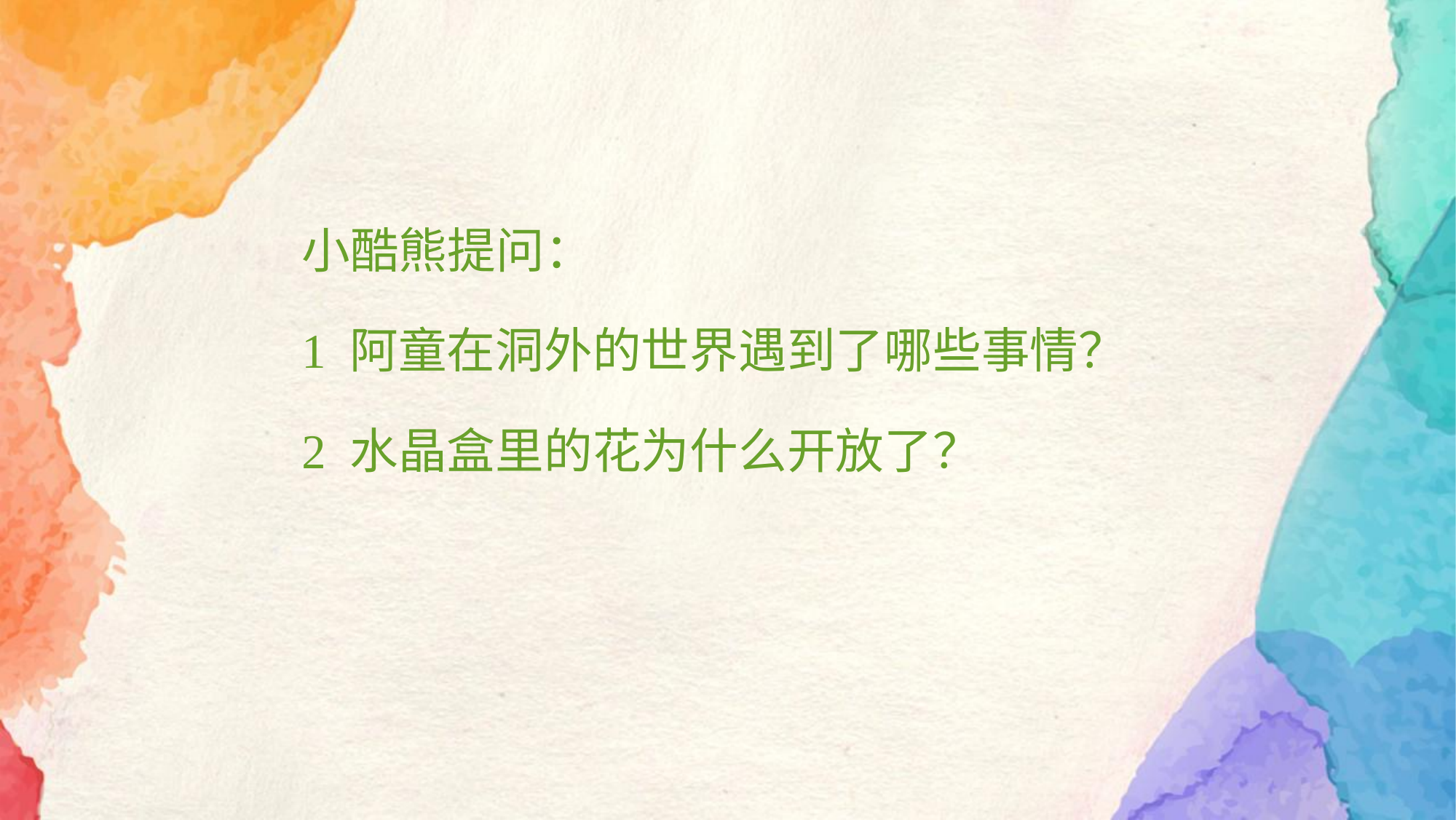

小酷熊提问：

1 阿童在洞外的世界遇到了哪些事情？

2 水晶盒里的花为什么开放了？